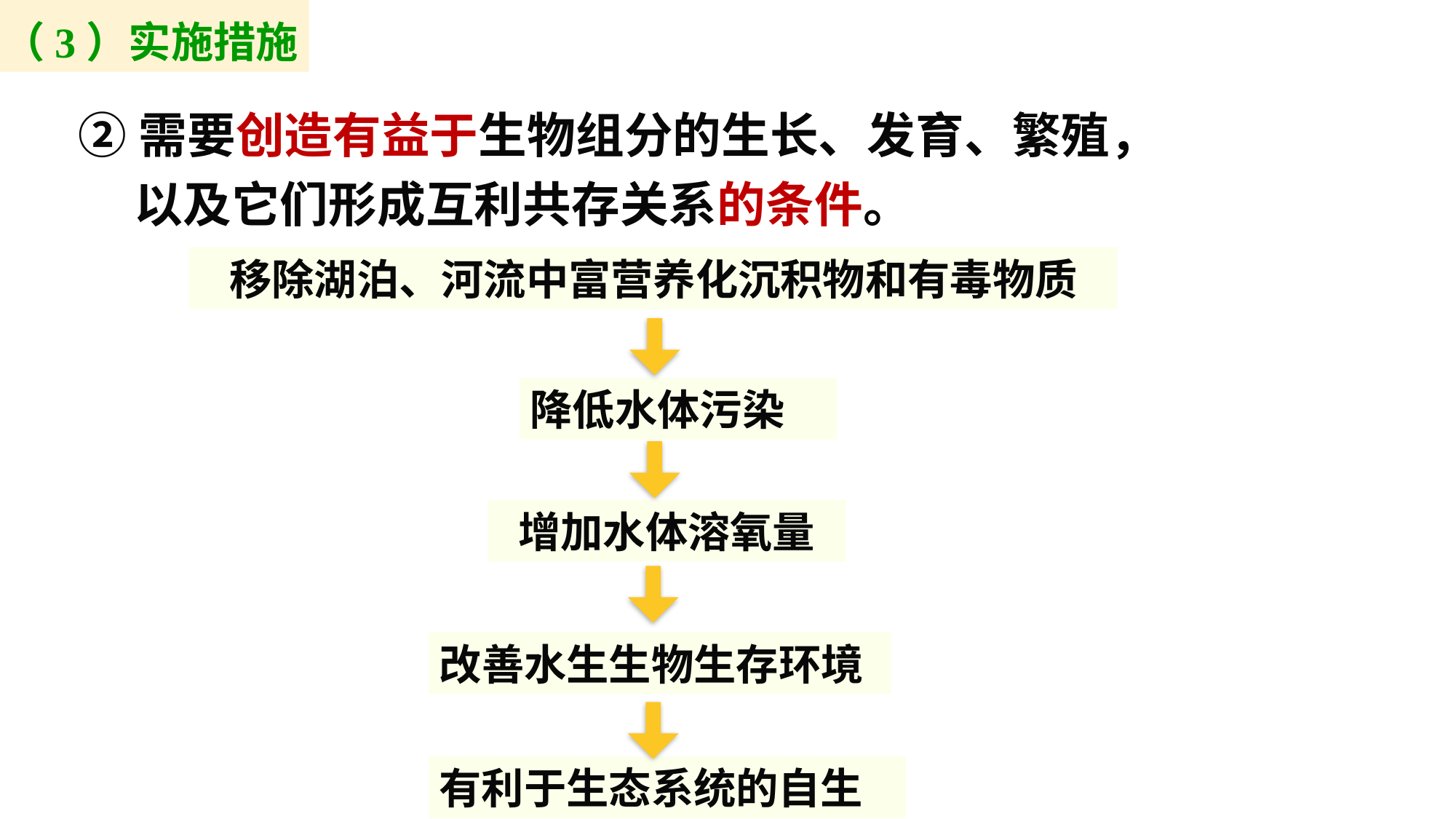

（3）实施措施
②需要创造有益于生物组分的生长、发育、繁殖，
    以及它们形成互利共存关系的条件。
移除湖泊、河流中富营养化沉积物和有毒物质

降低水体污染

 增加水体溶氧量

改善水生生物生存环境

有利于生态系统的自生